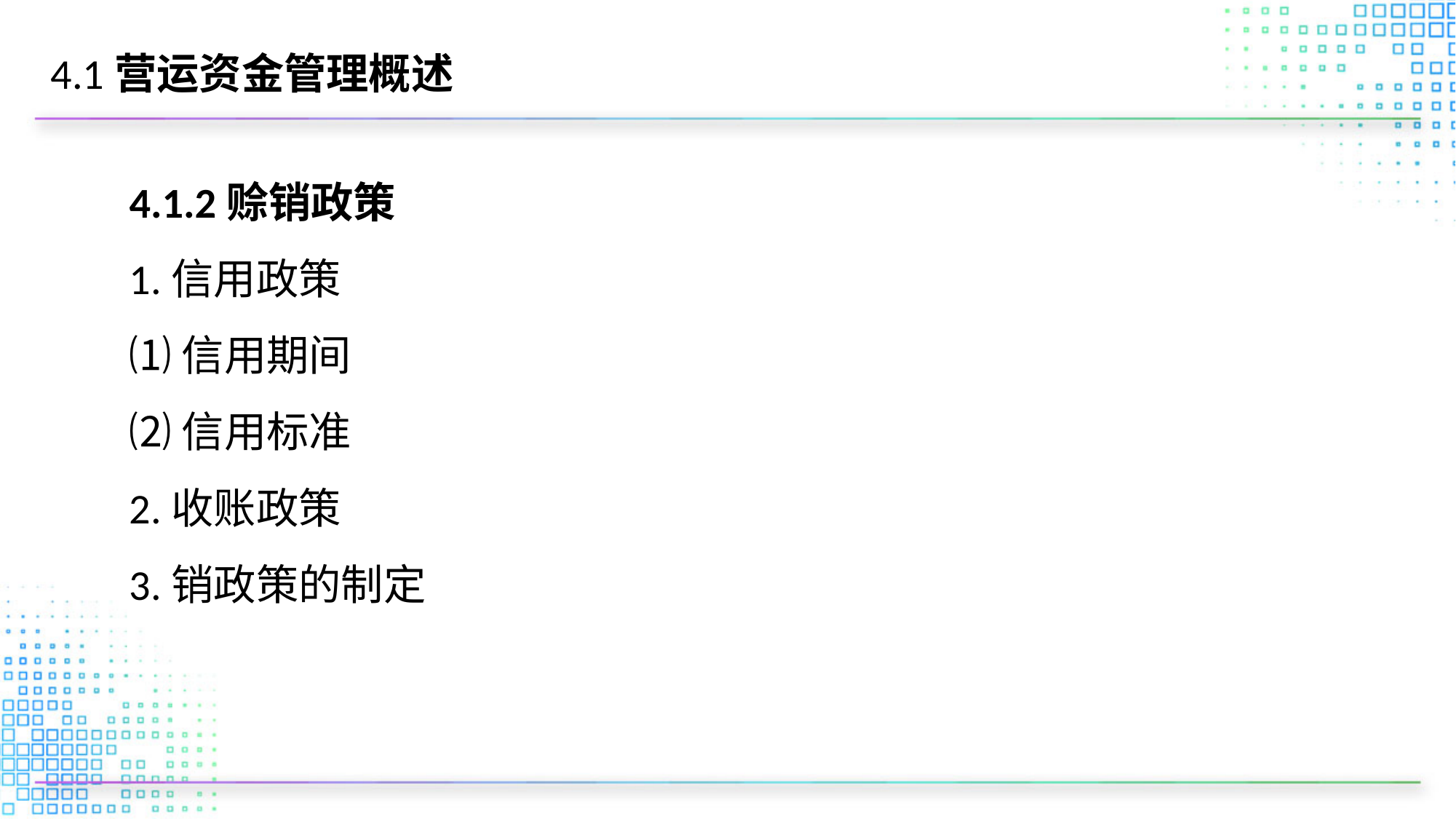

# 4.1营运资金管理概述
4.1.2赊销政策
1.信用政策
⑴信用期间
⑵信用标准
2.收账政策
3.销政策的制定